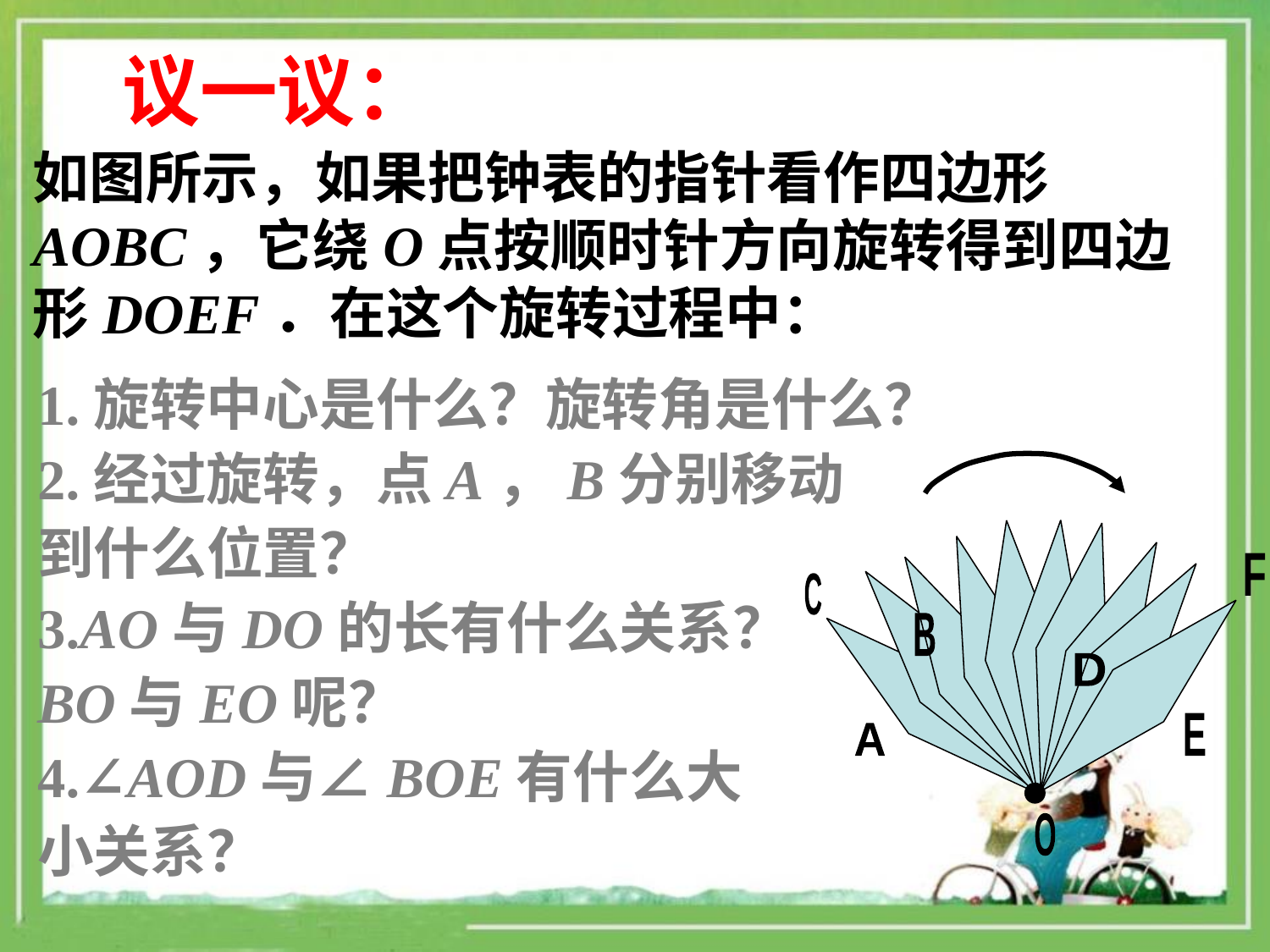

议一议：

如图所示，如果把钟表的指针看作四边形AOBC，它绕O点按顺时针方向旋转得到四边形DOEF．在这个旋转过程中：
1.旋转中心是什么？旋转角是什么？
2.经过旋转，点A，B分别移动
到什么位置？
3.AO与DO的长有什么关系？
BO与EO呢？
4.∠AOD与∠BOE有什么大
小关系？

F
C
B

D

E
A

O